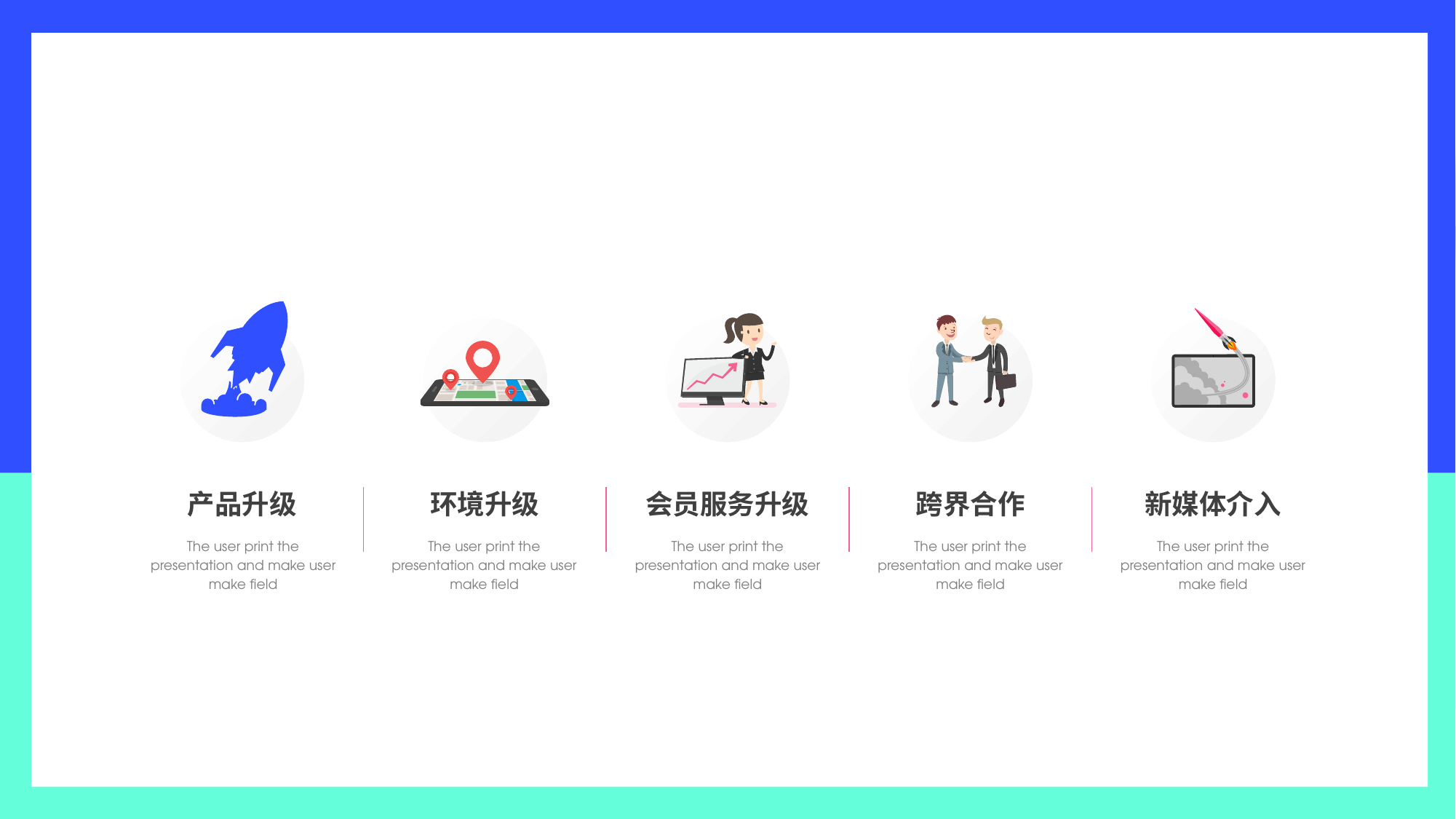

产品升级
环境升级
会员服务升级
跨界合作
新媒体介入
The user print the presentation and make user make field
The user print the presentation and make user make field
The user print the presentation and make user make field
The user print the presentation and make user make field
The user print the presentation and make user make field